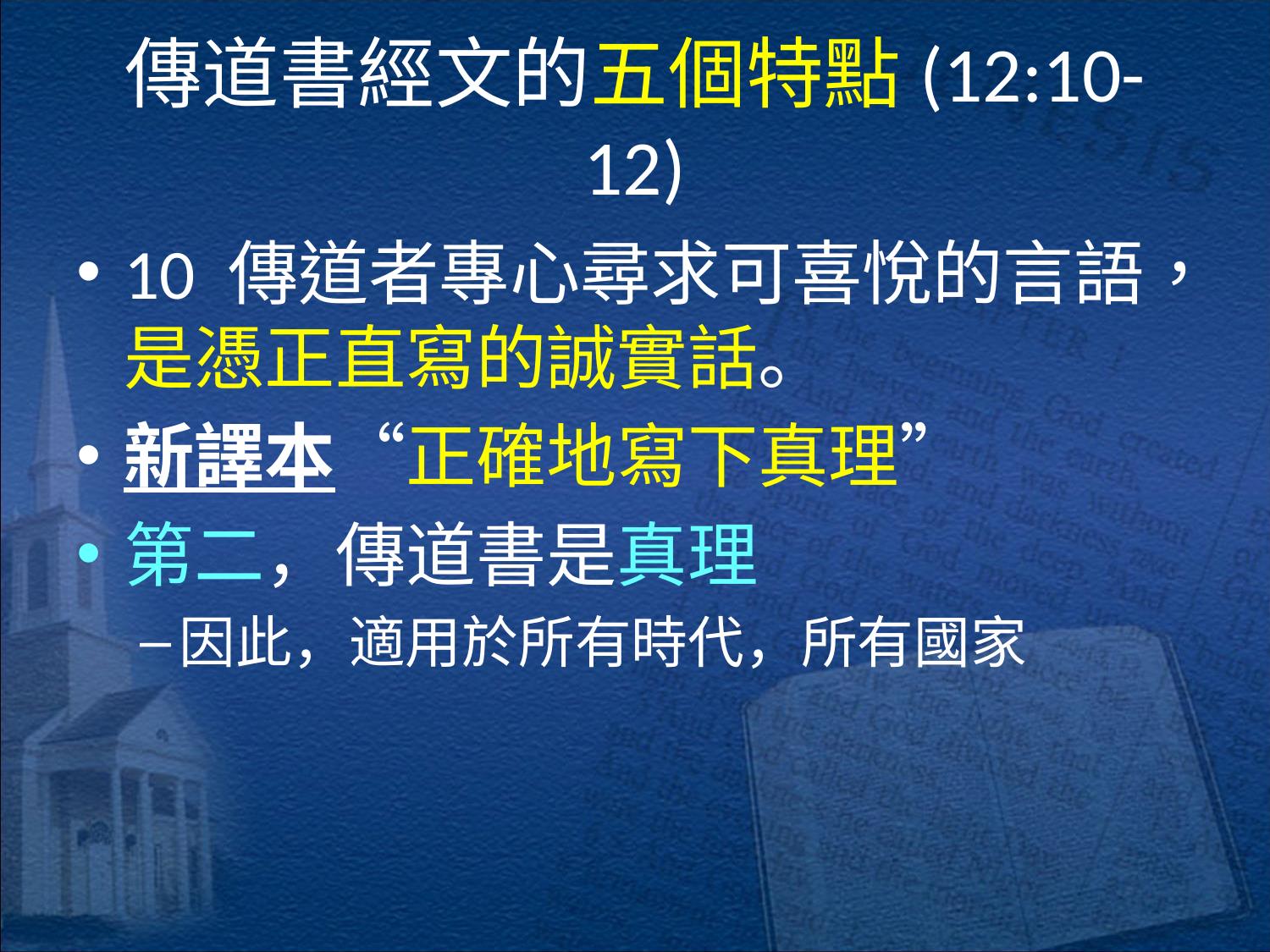

# 傳道書經文的五個特點(12:10-12)
10 傳道者專心尋求可喜悅的言語，是憑正直寫的誠實話。
新譯本“正確地寫下真理”
第二，傳道書是真理
因此，適用於所有時代，所有國家